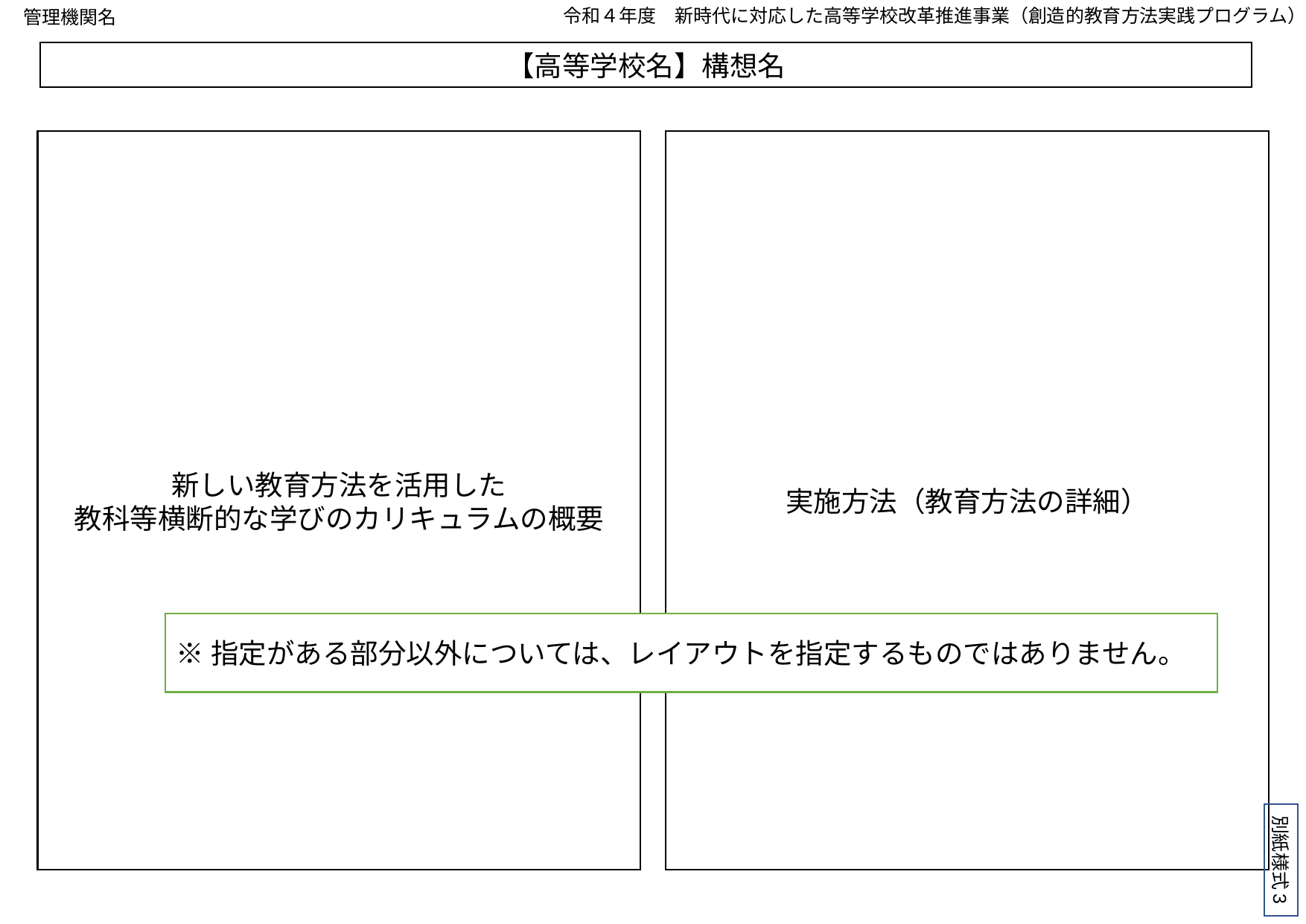

管理機関名
　　令和４年度　新時代に対応した高等学校改革推進事業（創造的教育方法実践プログラム）

当該部分のレイアウトは変更しないこと
【高等学校名】構想名
新しい教育方法を活用した
教科等横断的な学びのカリキュラムの概要
実施方法（教育方法の詳細）
※指定がある部分以外については、レイアウトを指定するものではありません。
別紙様式3